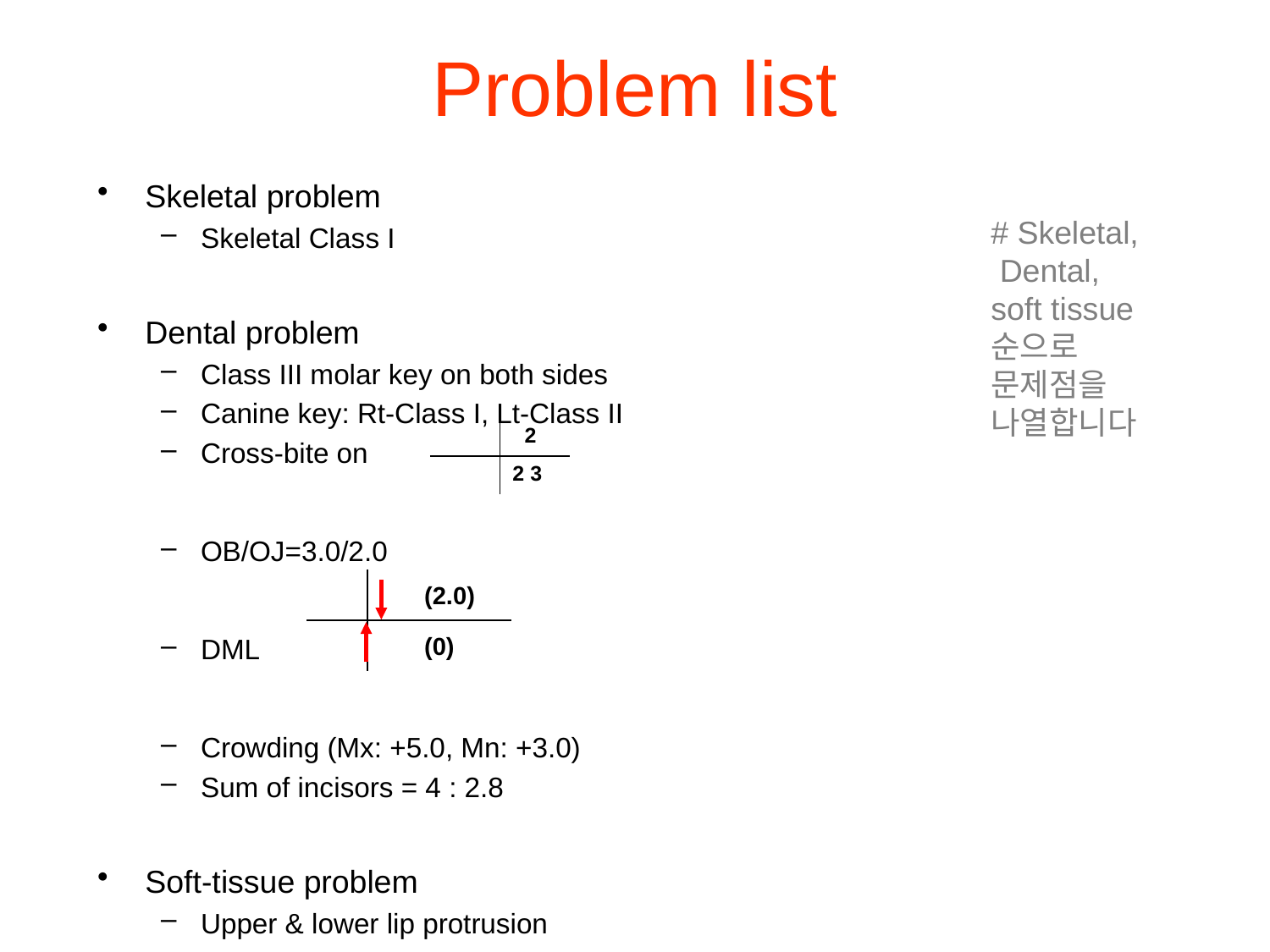

# Problem list
Skeletal problem
Skeletal Class I

Dental problem
Class III molar key on both sides
Canine key: Rt-Class I, Lt-Class II
Cross-bite on

OB/OJ=3.0/2.0

DML

Crowding (Mx: +5.0, Mn: +3.0)
Sum of incisors = 4 : 2.8

Soft-tissue problem
Upper & lower lip protrusion
# Skeletal,
 Dental,
soft tissue
순으로 문제점을
나열합니다
|  | 2 |
| --- | --- |
|  | 2 3 |
|  | (2.0) |
| --- | --- |
|  | (0) |